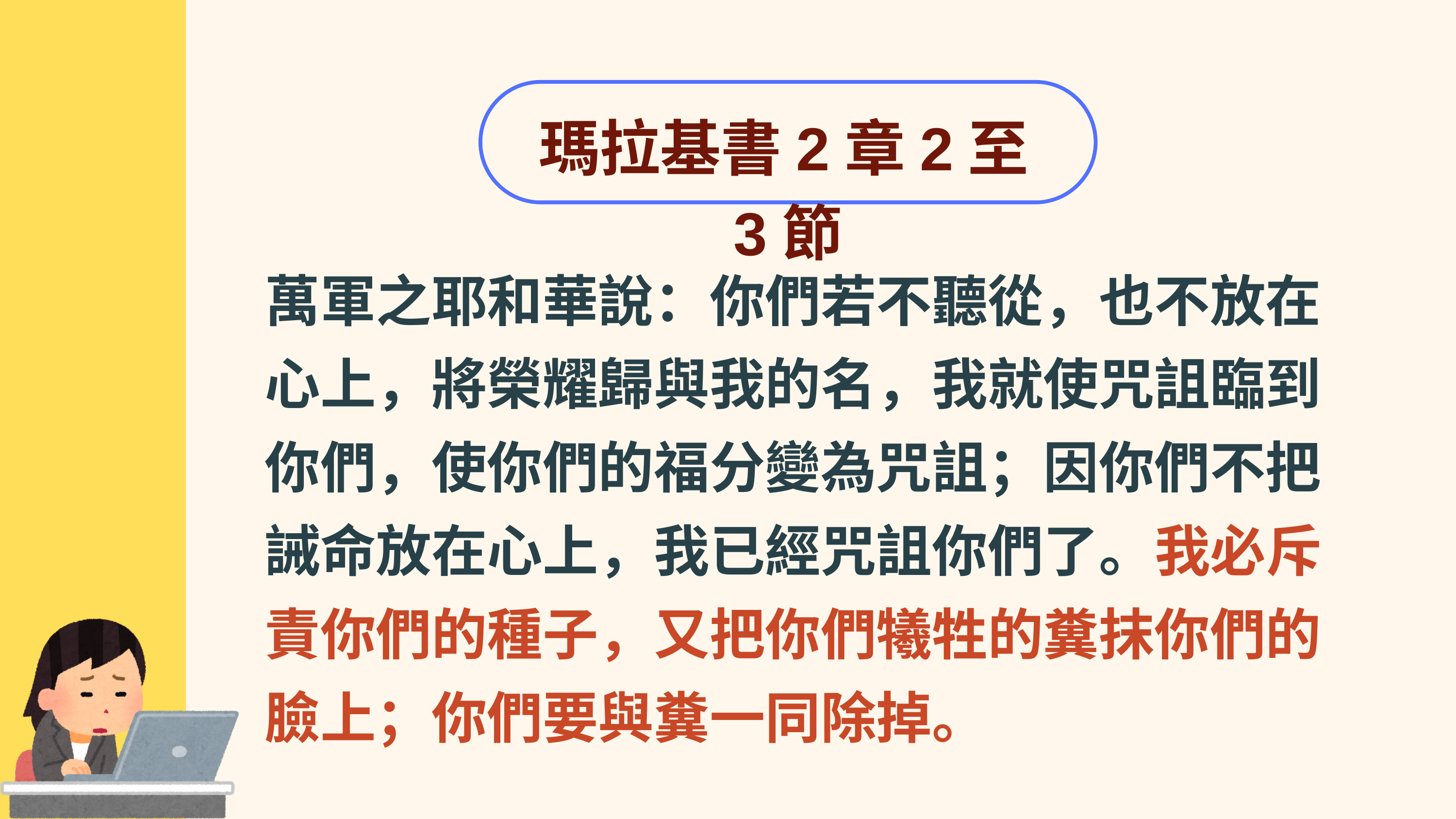

瑪拉基書2章2至3節
萬軍之耶和華說：你們若不聽從，也不放在心上，將榮耀歸與我的名，我就使咒詛臨到你們，使你們的福分變為咒詛；因你們不把誡命放在心上，我已經咒詛你們了。我必斥責你們的種子，又把你們犧牲的糞抹你們的臉上；你們要與糞一同除掉。